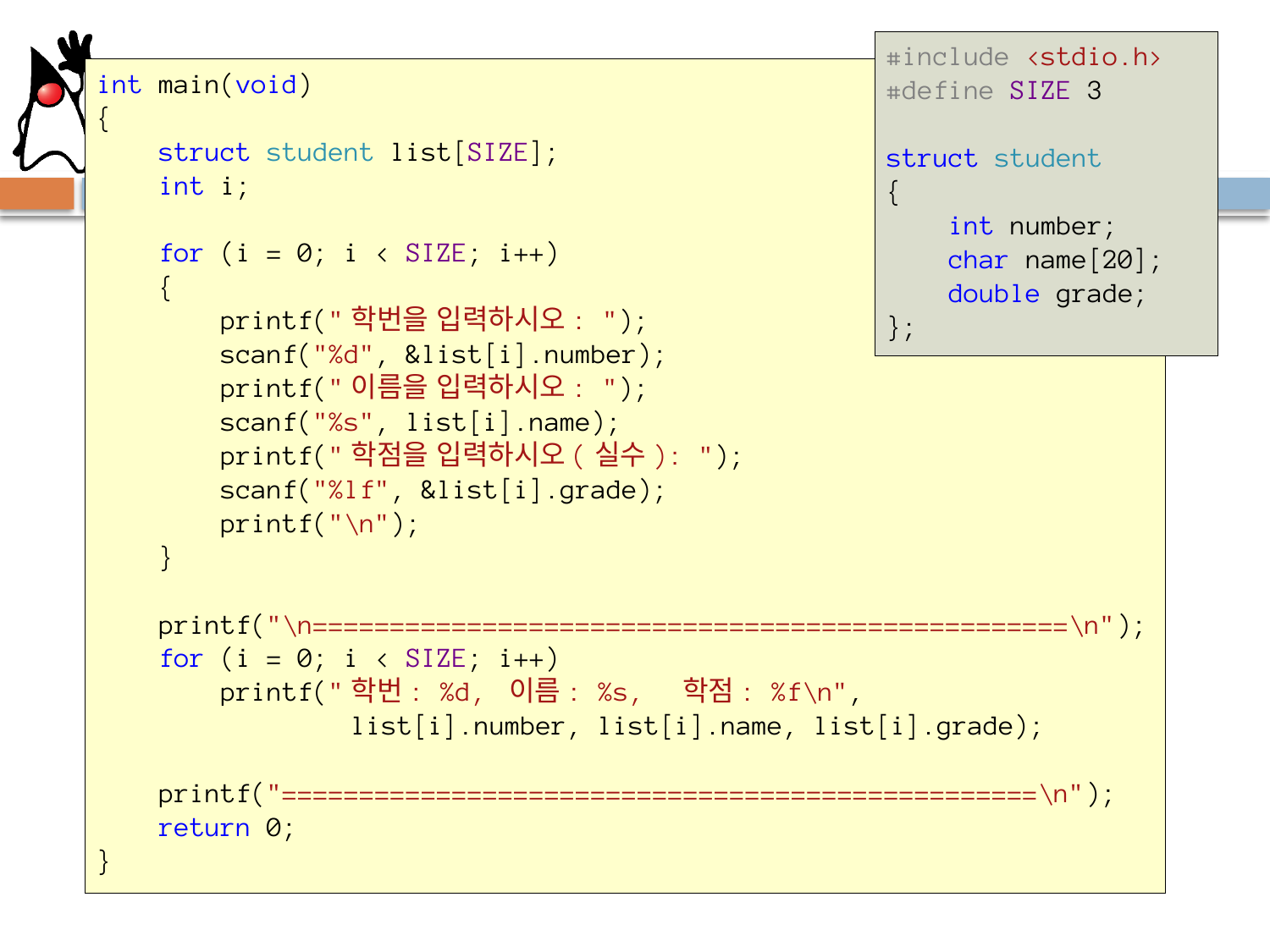

#include <stdio.h>
#define SIZE 3

struct student
{
    int number;
    char name[20];
    double grade;
};

int main(void)
{
    struct student list[SIZE];
    int i;

    for (i = 0; i < SIZE; i++)
    {
        printf("학번을 입력하시오: ");
        scanf("%d", &list[i].number);
        printf("이름을 입력하시오: ");
        scanf("%s", list[i].name);
        printf("학점을 입력하시오(실수): ");
        scanf("%lf", &list[i].grade);
        printf("\n");
    }

    printf("\n=================================================\n");
    for (i = 0; i < SIZE; i++)
        printf("학번: %d, 이름: %s,  학점: %f\n",
		list[i].number, list[i].name, list[i].grade);

    printf("=================================================\n");
    return 0;
}